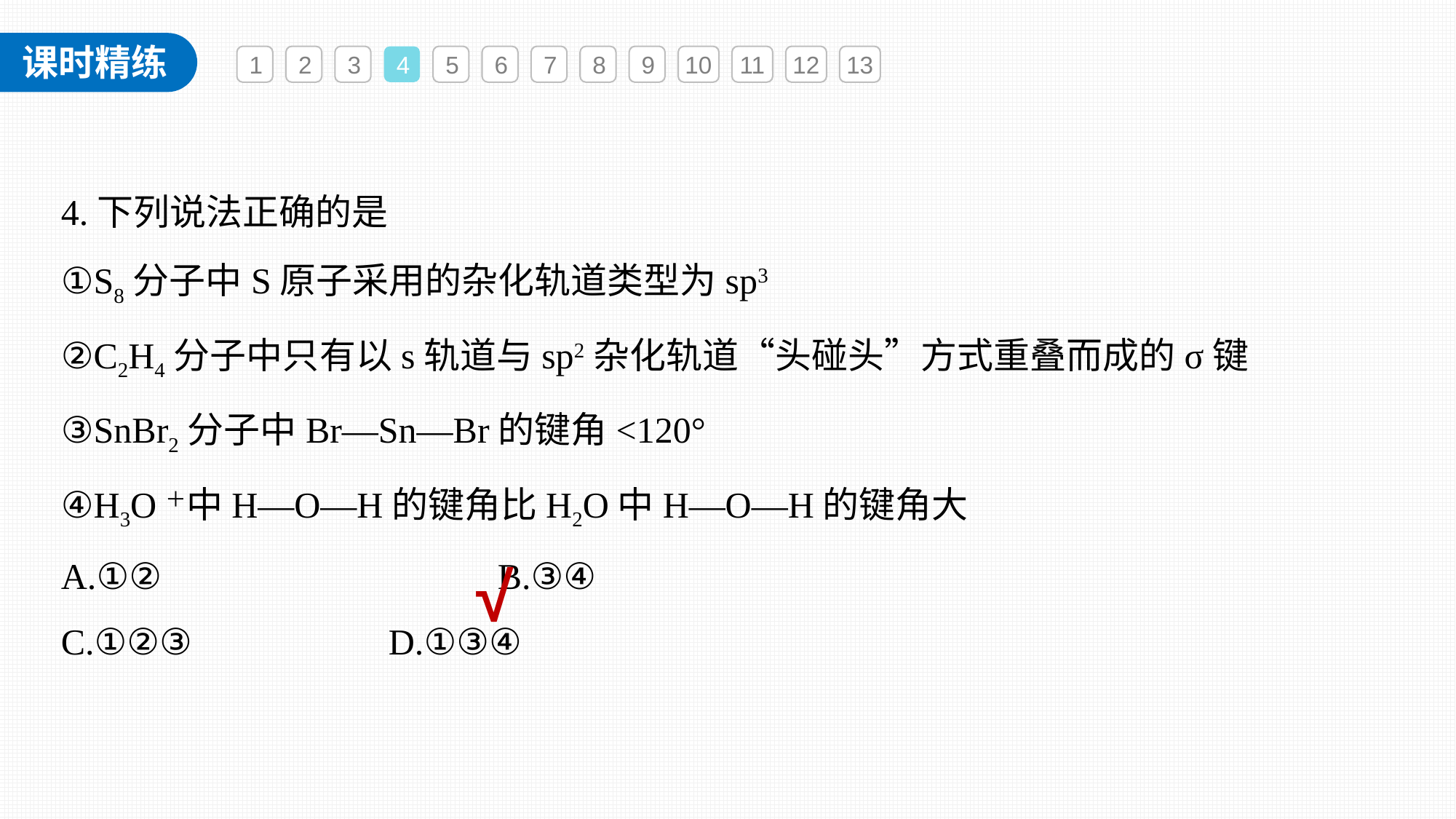

1
2
3
4
5
6
7
8
9
10
11
12
13
4.下列说法正确的是
①S8分子中S原子采用的杂化轨道类型为sp3
②C2H4分子中只有以s轨道与sp2杂化轨道“头碰头”方式重叠而成的σ键
③SnBr2分子中Br—Sn—Br的键角<120°
④H3O＋中H—O—H的键角比H2O中H—O—H的键角大
A.①②  			B.③④
C.①②③  		D.①③④
√